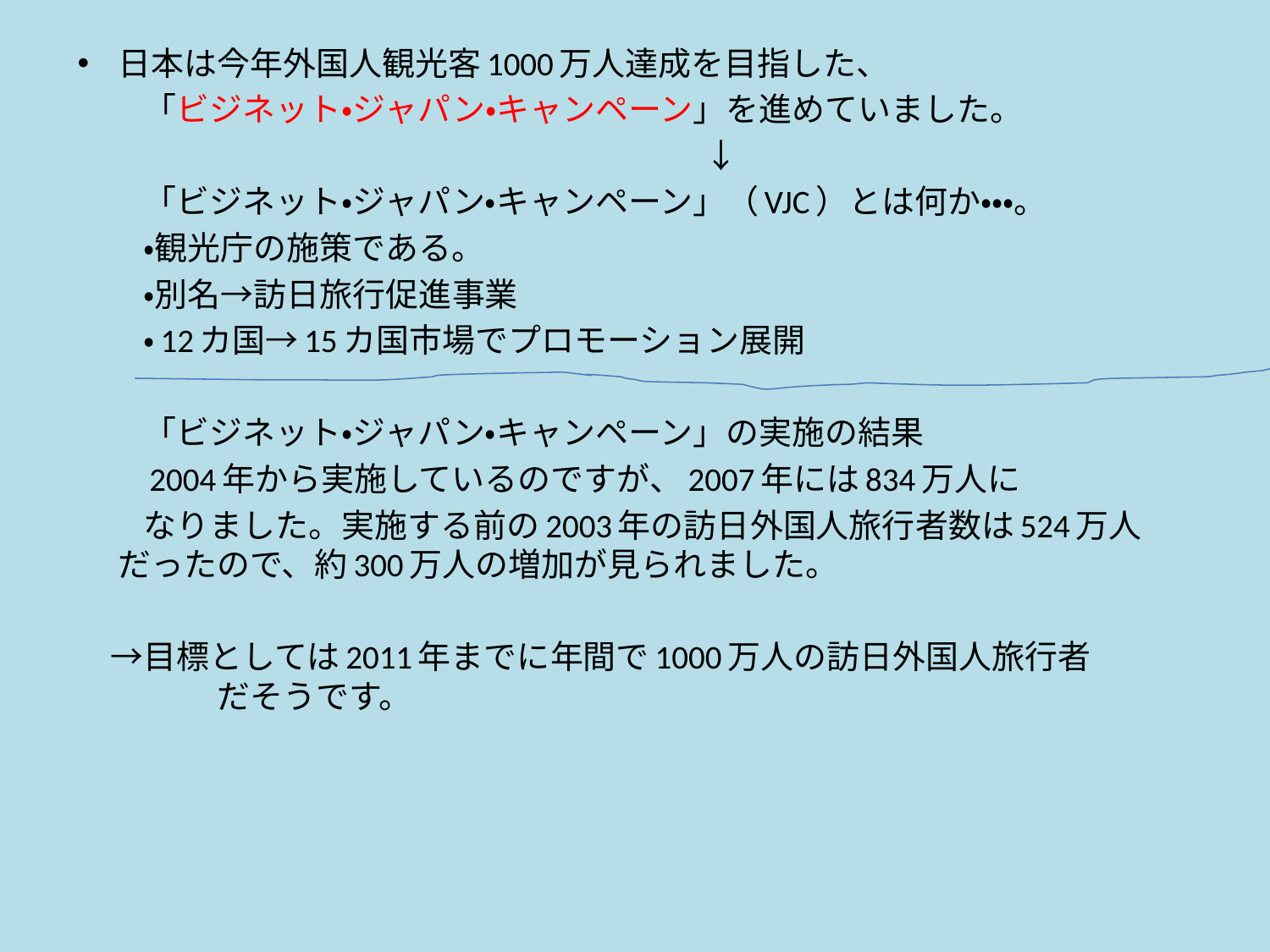

日本は今年外国人観光客1000万人達成を目指した、
　　「ビジネット・ジャパン・キャンペーン」を進めていました。
　　　　　　　　　　　　　　　　　　　↓
　　「ビジネット・ジャパン・キャンペーン」（VJC）とは何か・・・。
　　・観光庁の施策である。
　　・別名→訪日旅行促進事業
　　・12カ国→15カ国市場でプロモーション展開

　　「ビジネット・ジャパン・キャンペーン」の実施の結果
　　2004年から実施しているのですが、2007年には834万人に
　　なりました。実施する前の2003年の訪日外国人旅行者数は524万人だったので、約300万人の増加が見られました。

　→目標としては2011年までに年間で1000万人の訪日外国人旅行者　　　　　　だそうです。